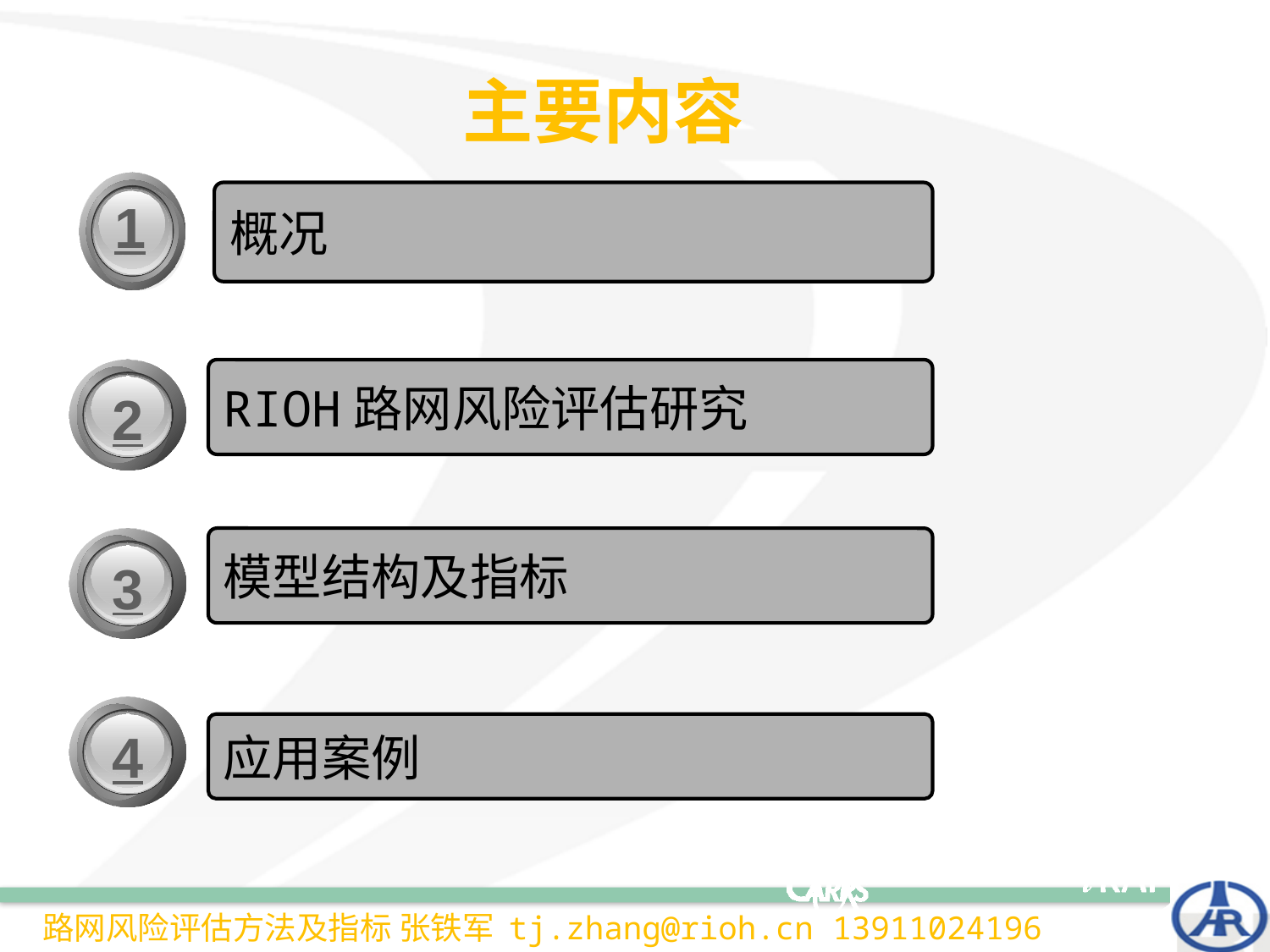

主要内容

1
概况

2
RIOH路网风险评估研究

3
模型结构及指标

4
应用案例